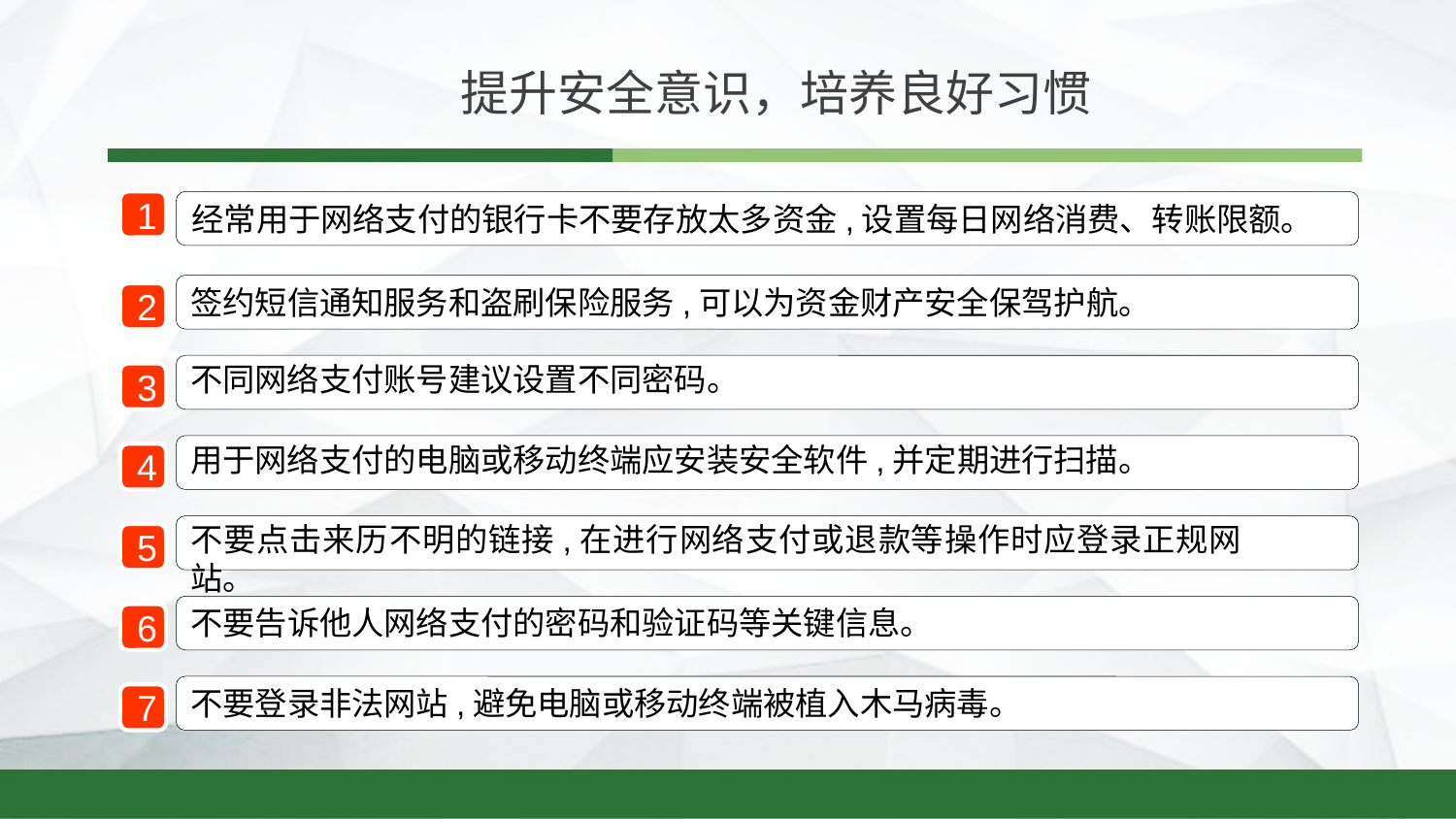

提升安全意识，培养良好习惯
1

经常用于网络支付的银行卡不要存放太多资金,设置每日网络消费、转账限额。

签约短信通知服务和盗刷保险服务,可以为资金财产安全保驾护航。
2
不同网络支付账号建议设置不同密码。

3
用于网络支付的电脑或移动终端应安装安全软件,并定期进行扫描。

4
不要点击来历不明的链接,在进行网络支付或退款等操作时应登录正规网站。

5

不要告诉他人网络支付的密码和验证码等关键信息。
6

不要登录非法网站,避免电脑或移动终端被植入木马病毒。
7